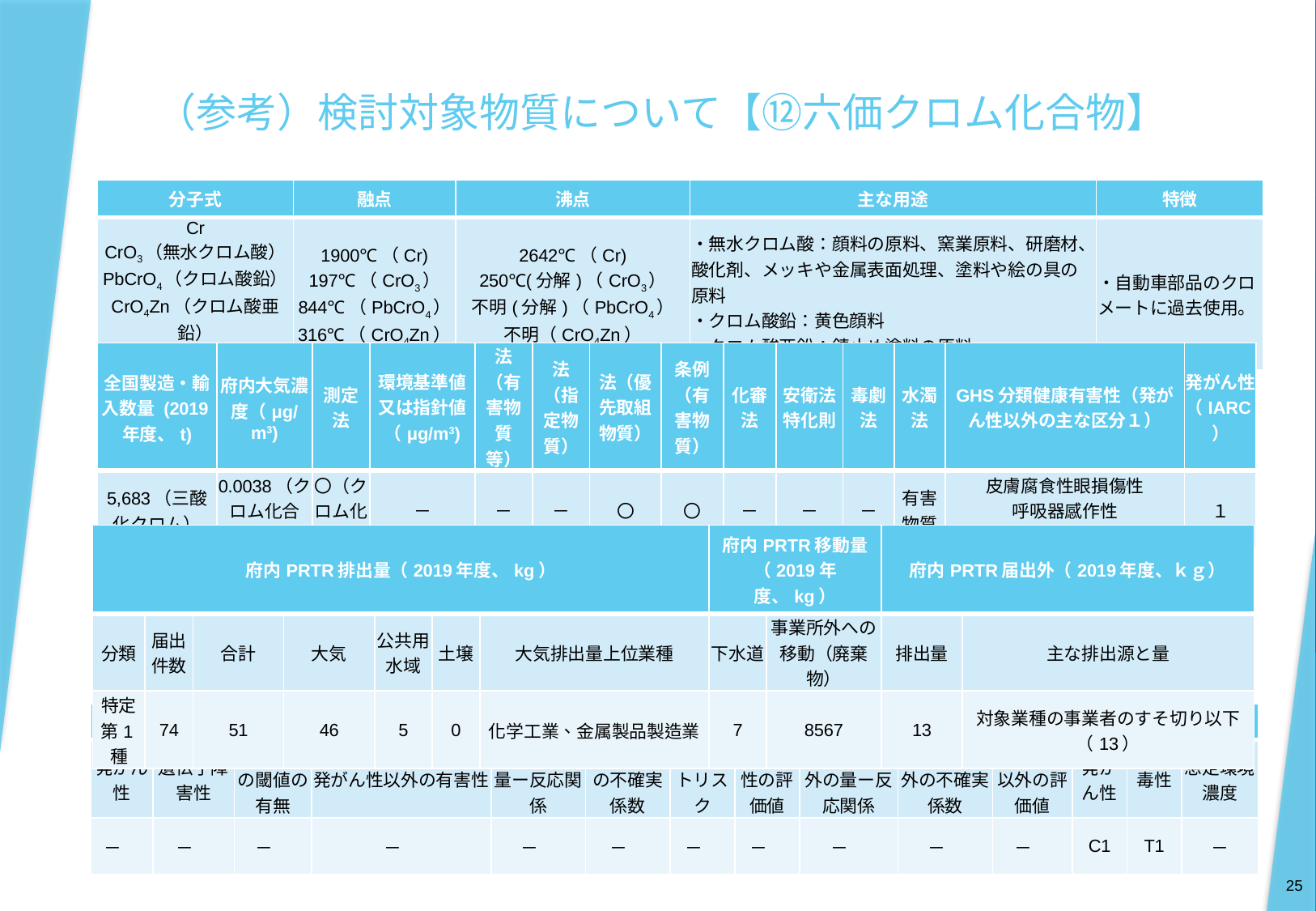

# （参考）検討対象物質について【⑫六価クロム化合物】
| 分子式 | 融点 | 沸点 | 主な用途 | 特徴 |
| --- | --- | --- | --- | --- |
| Cr CrO3（無水クロム酸） PbCrO4（クロム酸鉛） CrO4Zn（クロム酸亜鉛） 等 | 1900℃（Cr) 197℃（CrO3） 844℃（PbCrO4） 316℃（CrO4Zn） | 2642℃（Cr) 250℃(分解)（CrO3） 不明(分解)（PbCrO4） 不明（CrO4Zn） | ・無水クロム酸：顔料の原料、窯業原料、研磨材、酸化剤、メッキや金属表面処理、塗料や絵の具の原料 ・クロム酸鉛：黄色顔料 ・クロム酸亜鉛：錆止め塗料の原料 | ・自動車部品のクロメートに過去使用。 |
| 全国製造・輸入数量 (2019年度、t) | 府内大気濃度（μg/m3) | 測定法 | 環境基準値又は指針値（μg/m3) | 法（有害物質等） | 法（指定物質） | 法（優先取組物質） | 条例（有害物質） | 化審法 | 安衛法 特化則 | 毒劇法 | 水濁法 | GHS分類健康有害性（発がん性以外の主な区分１） | 発がん性 （IARC） |
| --- | --- | --- | --- | --- | --- | --- | --- | --- | --- | --- | --- | --- | --- |
| 5,683（三酸化クロム） | 0.0038（クロム化合物） | 〇（クロム化合物） | － | － | － | 〇 | 〇 | － | － | － | 有害物質 | 皮膚腐食性眼損傷性 呼吸器感作性 皮膚感作性特定標的臓器毒性 | １ |
| 府内PRTR排出量（2019年度、kg） |  |  |  |  |  |  | 府内PRTR移動量（2019年度、kg） |  | 府内PRTR届出外（2019年度、ｋｇ） |  |
| --- | --- | --- | --- | --- | --- | --- | --- | --- | --- | --- |
| 分類 | 届出件数 | 合計 | 大気 | 公共用水域 | 土壌 | 大気排出量上位業種 | 下水道 | 事業所外への移動（廃棄物） | 排出量 | 主な排出源と量 |
| 特定第1種 | 74 | 51 | 46 | 5 | 0 | 化学工業、金属製品製造業 | 7 | 8567 | 13 | 対象業種の事業者のすそ切り以下（13） |

| 中央環境審議会での検討 |  |  |  |  |  |  |  |  |  |  | 条例制定時の検討 |  |  |
| --- | --- | --- | --- | --- | --- | --- | --- | --- | --- | --- | --- | --- | --- |
| 発がん性 | 遺伝子障害性 | 発がん性の閾値の有無 | 発がん性以外の有害性 | 発がん性の量ー反応関係 | 発がん性の不確実係数 | ユニットリスク | 発がん性の評価値 | 発がん性以外の量ー反応関係 | 発がん性以外の不確実係数 | 発がん性以外の評価値 | 発がん性 | 毒性 | 想定環境濃度 |
| － | － | － | － | － | － | － | － | － | － | － | C1 | T1 | － |
25